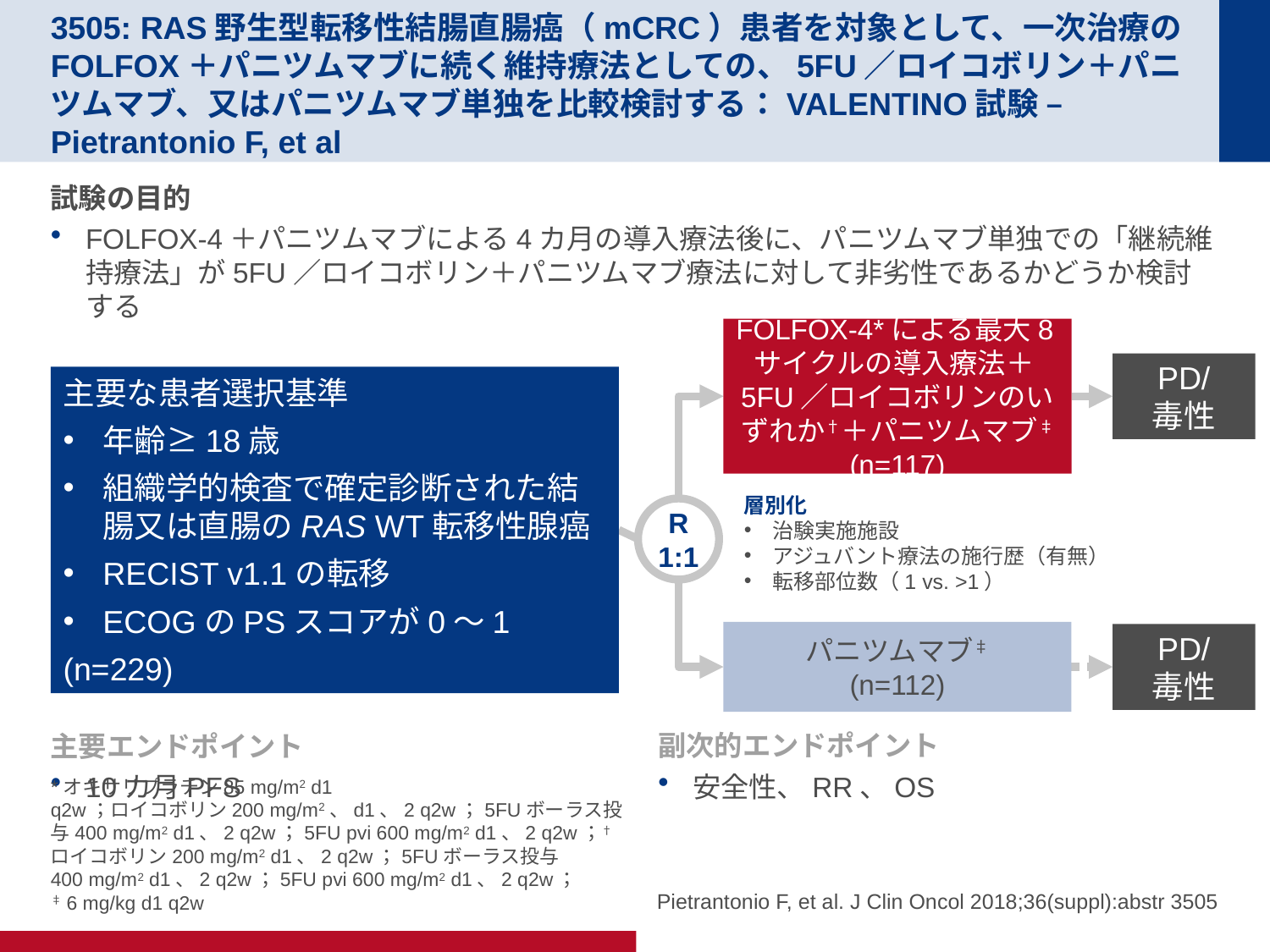

# 3505: RAS野生型転移性結腸直腸癌（mCRC）患者を対象として、一次治療のFOLFOX＋パニツムマブに続く維持療法としての、5FU／ロイコボリン＋パニツムマブ、又はパニツムマブ単独を比較検討する：VALENTINO試験 – Pietrantonio F, et al
試験の目的
FOLFOX-4＋パニツムマブによる4カ月の導入療法後に、パニツムマブ単独での「継続維持療法」が5FU／ロイコボリン＋パニツムマブ療法に対して非劣性であるかどうか検討する
FOLFOX-4*による最大8サイクルの導入療法＋5FU／ロイコボリンのいずれか†＋パニツムマブ‡ (n=117)
PD/
毒性
主要な患者選択基準
年齢≥18歳
組織学的検査で確定診断された結腸又は直腸のRAS WT転移性腺癌
RECIST v1.1の転移
ECOGのPSスコアが0～1
(n=229)
層別化
治験実施施設
アジュバント療法の施行歴（有無）
転移部位数（1 vs. >1）
R
1:1
パニツムマブ‡
(n=112)
PD/
毒性
主要エンドポイント
10カ月PFS
副次的エンドポイント
安全性、RR、OS
*オキサリプラチン85 mg/m2 d1 q2w；ロイコボリン200 mg/m2、d1、2 q2w；5FUボーラス投与400 mg/m2 d1、2 q2w；5FU pvi 600 mg/m2 d1、2 q2w；†ロイコボリン200 mg/m2 d1、2 q2w；5FUボーラス投与400 mg/m2 d1、2 q2w；5FU pvi 600 mg/m2 d1、2 q2w；‡6 mg/kg d1 q2w
Pietrantonio F, et al. J Clin Oncol 2018;36(suppl):abstr 3505